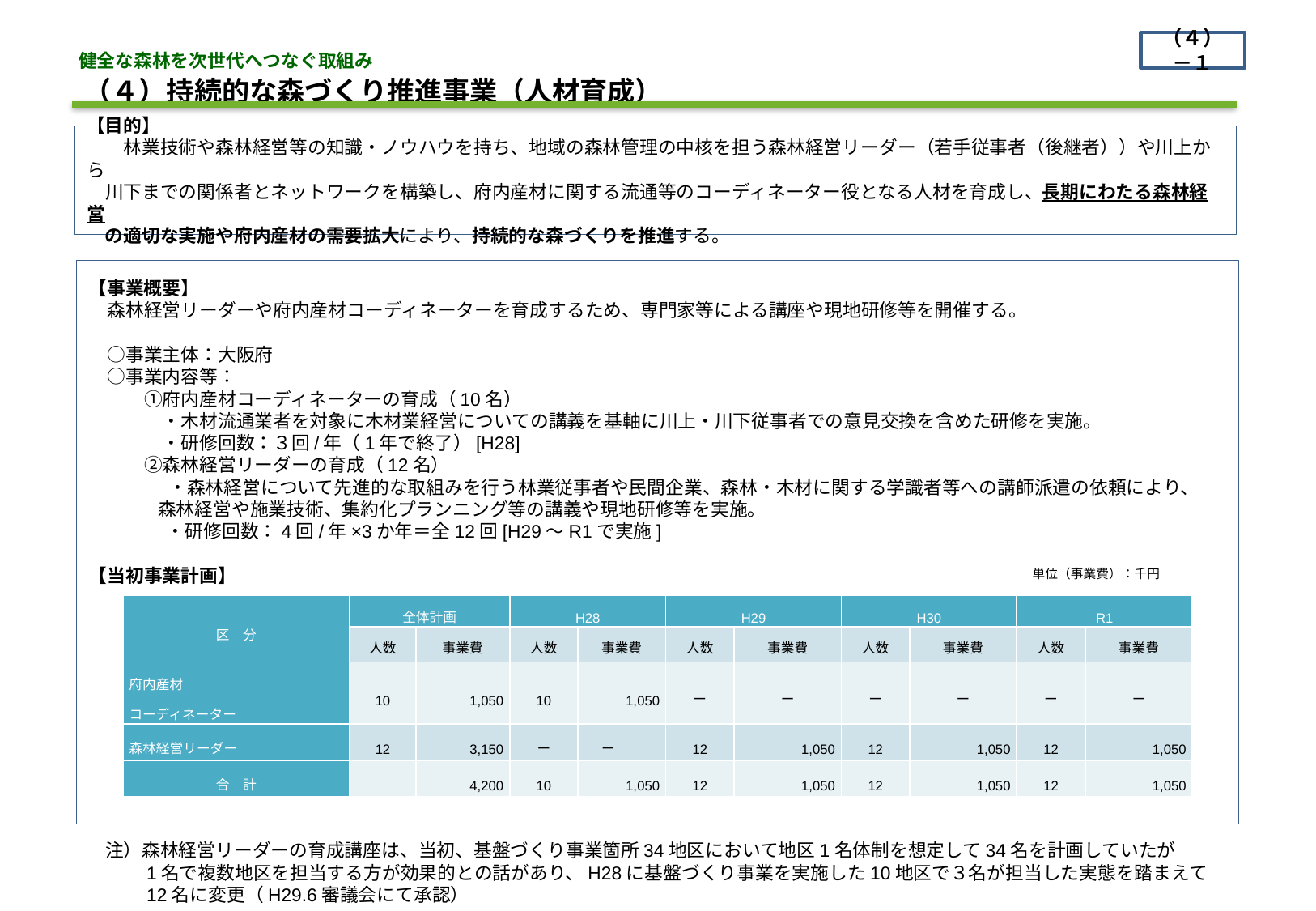

（４）－１
健全な森林を次世代へつなぐ取組み
（４）持続的な森づくり推進事業（人材育成）
【目的】
　　林業技術や森林経営等の知識・ノウハウを持ち、地域の森林管理の中核を担う森林経営リーダー（若手従事者（後継者））や川上から
　川下までの関係者とネットワークを構築し、府内産材に関する流通等のコーディネーター役となる人材を育成し、長期にわたる森林経営
　の適切な実施や府内産材の需要拡大により、持続的な森づくりを推進する。
【事業概要】
　森林経営リーダーや府内産材コーディネーターを育成するため、専門家等による講座や現地研修等を開催する。

　○事業主体：大阪府
　○事業内容等：
　　　①府内産材コーディネーターの育成（10名）
　　　　・木材流通業者を対象に木材業経営についての講義を基軸に川上・川下従事者での意見交換を含めた研修を実施。
　　　　・研修回数：３回/年（1年で終了）[H28]
　　　②森林経営リーダーの育成（12名）
　　　　　・森林経営について先進的な取組みを行う林業従事者や民間企業、森林・木材に関する学識者等への講師派遣の依頼により、
                森林経営や施業技術、集約化プランニング等の講義や現地研修等を実施。
　　　 　・研修回数：4回/年×3か年＝全12回[H29～R1で実施]

【当初事業計画】

単位（事業費）：千円
| 区　分 | 全体計画 |  | H28 |  | H29 |  | H30 |  | R1 |  |
| --- | --- | --- | --- | --- | --- | --- | --- | --- | --- | --- |
|  | 人数 | 事業費 | 人数 | 事業費 | 人数 | 事業費 | 人数 | 事業費 | 人数 | 事業費 |
| 府内産材 コーディネーター | 10 | 1,050 | 10 | 1,050 | ー | ー | ー | ー | ー | ー |
| 森林経営リーダー | 12 | 3,150 | ー | ー | 12 | 1,050 | 12 | 1,050 | 12 | 1,050 |
| 合　計 |  | 4,200 | 10 | 1,050 | 12 | 1,050 | 12 | 1,050 | 12 | 1,050 |
　注）森林経営リーダーの育成講座は、当初、基盤づくり事業箇所34地区において地区1名体制を想定して34名を計画していたが
　　　1名で複数地区を担当する方が効果的との話があり、H28に基盤づくり事業を実施した10地区で３名が担当した実態を踏まえて
　　　12名に変更（H29.6審議会にて承認）